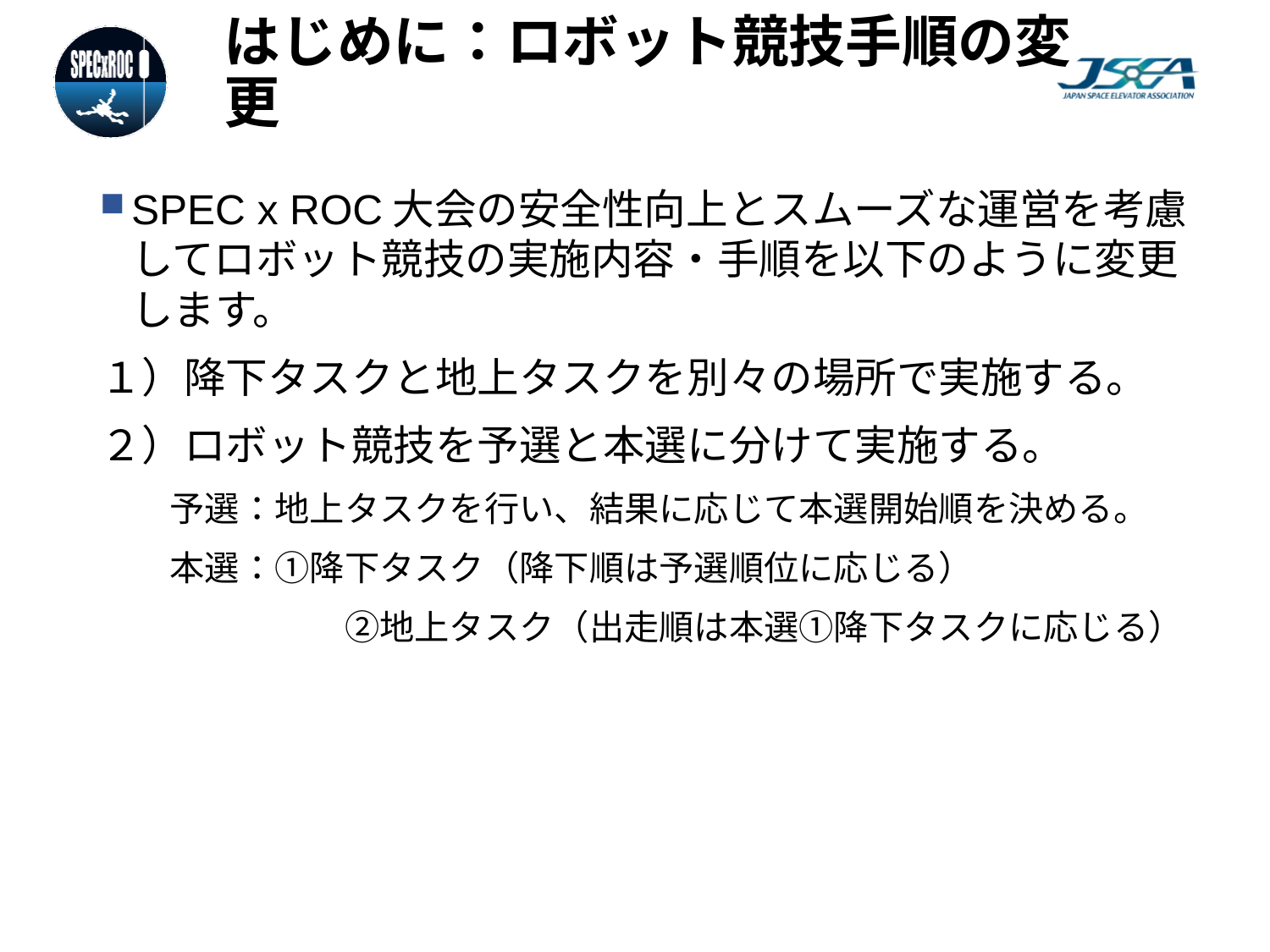

# はじめに：ロボット競技手順の変更
SPEC x ROC大会の安全性向上とスムーズな運営を考慮してロボット競技の実施内容・手順を以下のように変更します。
１）降下タスクと地上タスクを別々の場所で実施する。
２）ロボット競技を予選と本選に分けて実施する。
　　予選：地上タスクを行い、結果に応じて本選開始順を決める。
　　本選：①降下タスク（降下順は予選順位に応じる）
　　　　　　　②地上タスク（出走順は本選①降下タスクに応じる）